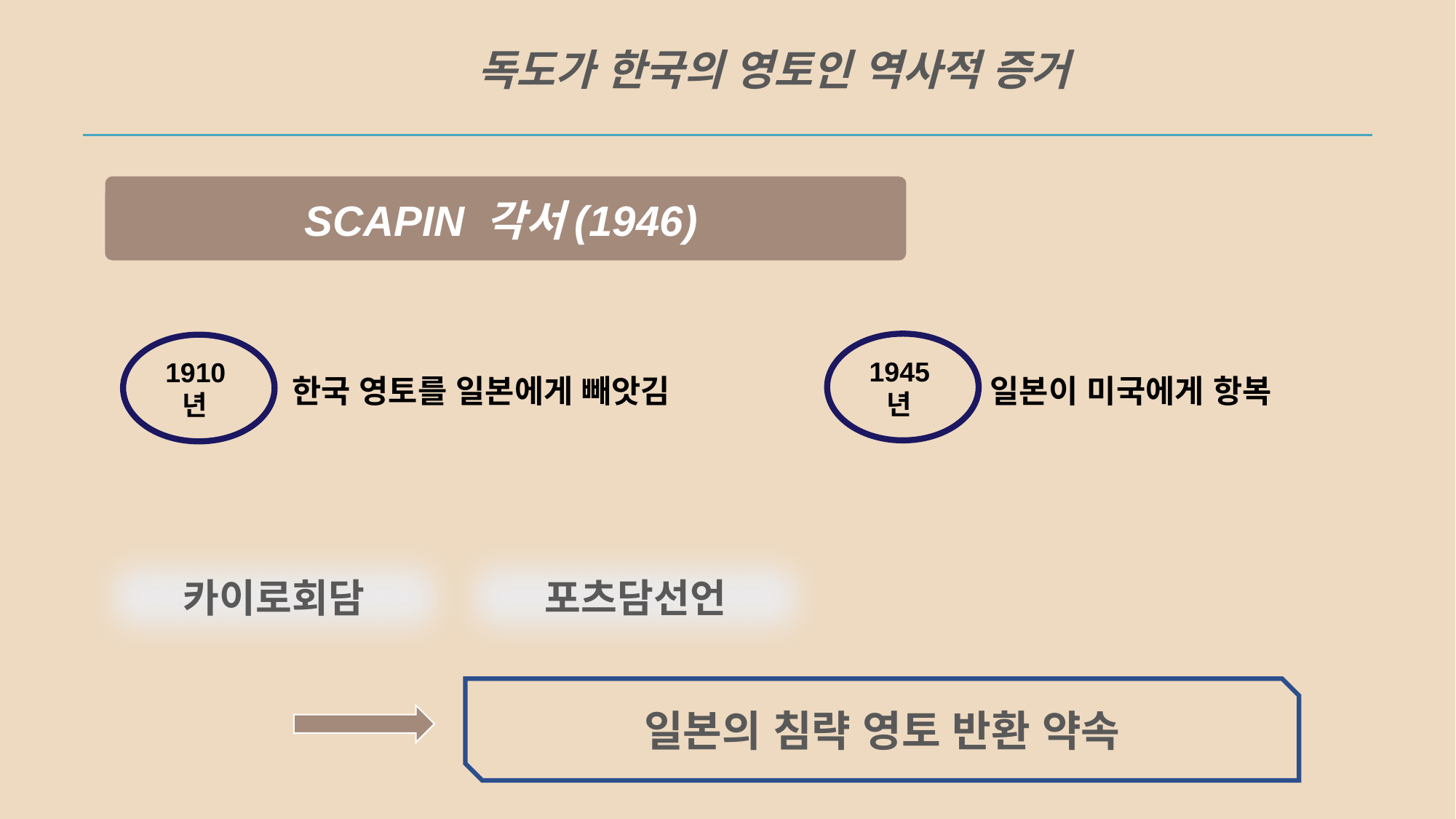

독도가 한국의 영토인 역사적 증거

SCAPIN 각서(1946)
1945년
1910년
한국 영토를 일본에게 빼앗김
일본이 미국에게 항복
카이로회담
포츠담선언

일본의 침략 영토 반환 약속